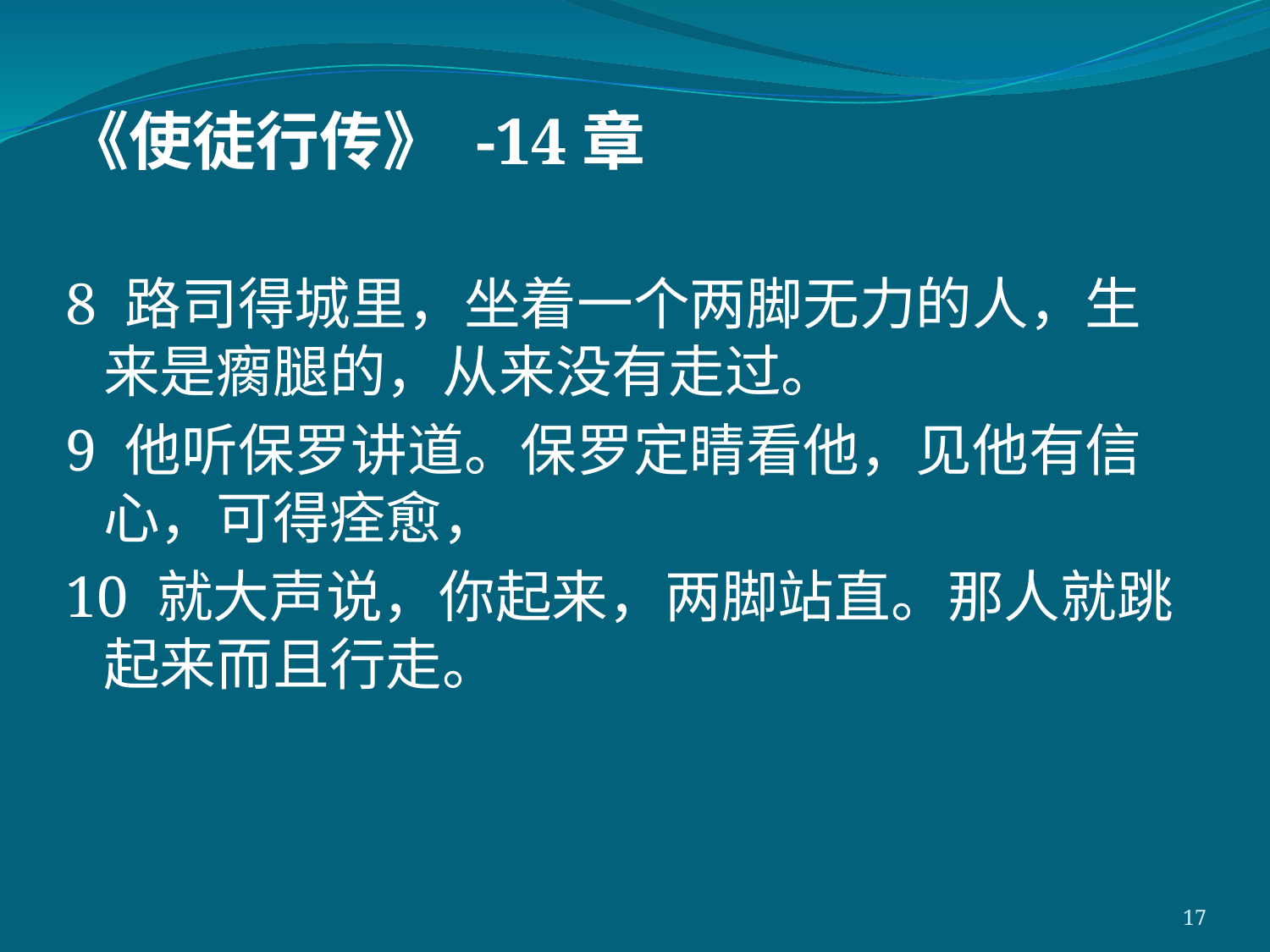

《使徒行传》 -14章

8 路司得城里，坐着一个两脚无力的人，生来是瘸腿的，从来没有走过。
9 他听保罗讲道。保罗定睛看他，见他有信心，可得痊愈，
10 就大声说，你起来，两脚站直。那人就跳起来而且行走。

17